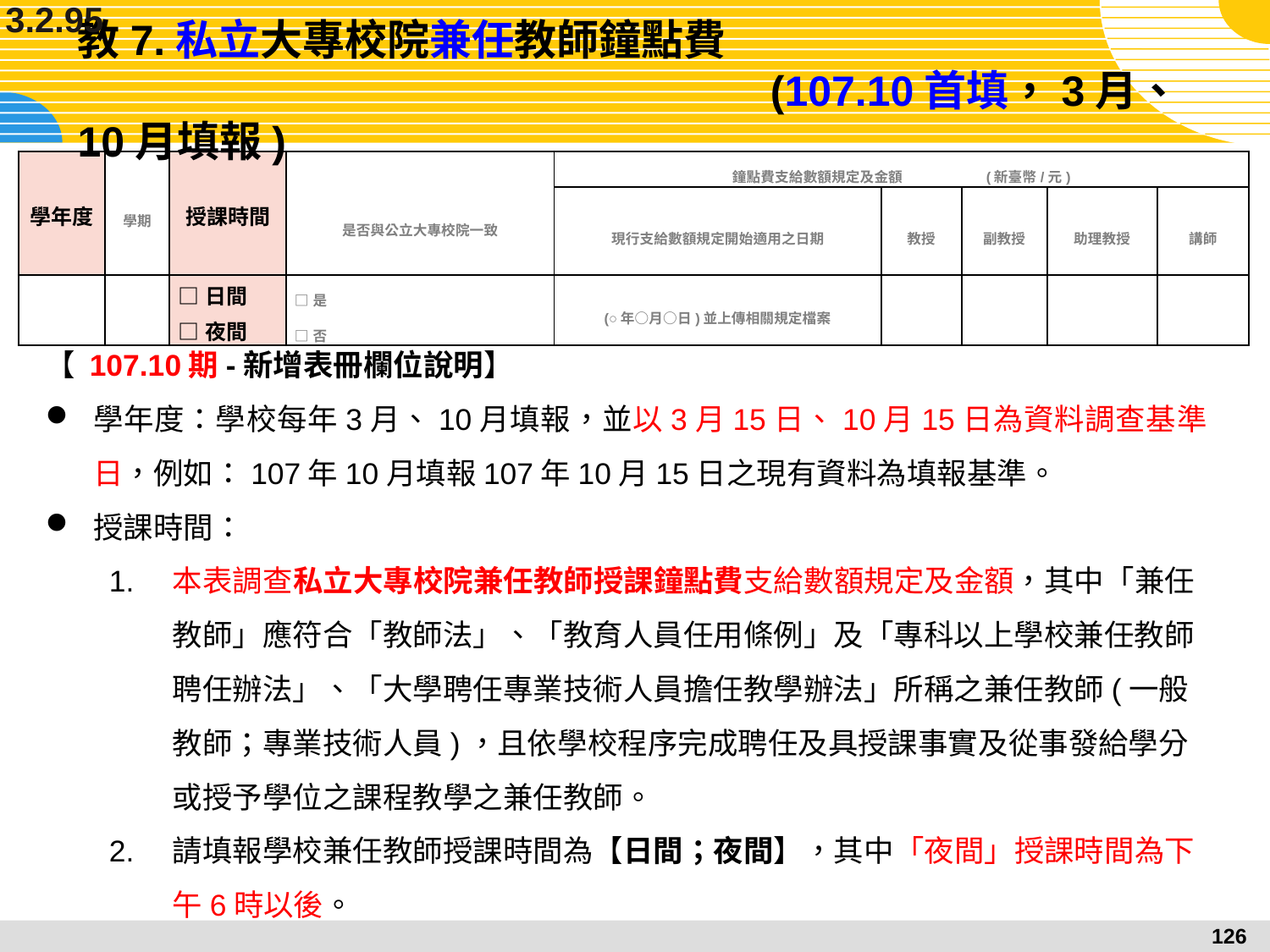

3.2.95
# 教7.私立大專校院兼任教師鐘點費								     (107.10首填，3月、10月填報)
| 學年度 | 學期 | 授課時間 | 是否與公立大專校院一致 | 鐘點費支給數額規定及金額 (新臺幣/元) |  |  |  |  |
| --- | --- | --- | --- | --- | --- | --- | --- | --- |
|  |  |  |  | 現行支給數額規定開始適用之日期 | 教授 | 副教授 | 助理教授 | 講師 |
|  |  | □日間 □夜間 | □是 □否 | (○年○月○日)並上傳相關規定檔案 |  |  |  |  |
【 107.10期-新增表冊欄位說明】
學年度：學校每年3月、10月填報，並以3月15日、10月15日為資料調查基準日，例如：107年10月填報107年10月15日之現有資料為填報基準。
授課時間：
本表調查私立大專校院兼任教師授課鐘點費支給數額規定及金額，其中「兼任教師」應符合「教師法」、「教育人員任用條例」及「專科以上學校兼任教師聘任辦法」、「大學聘任專業技術人員擔任教學辦法」所稱之兼任教師(一般教師；專業技術人員)，且依學校程序完成聘任及具授課事實及從事發給學分或授予學位之課程教學之兼任教師。
請填報學校兼任教師授課時間為【日間；夜間】，其中「夜間」授課時間為下午6時以後。